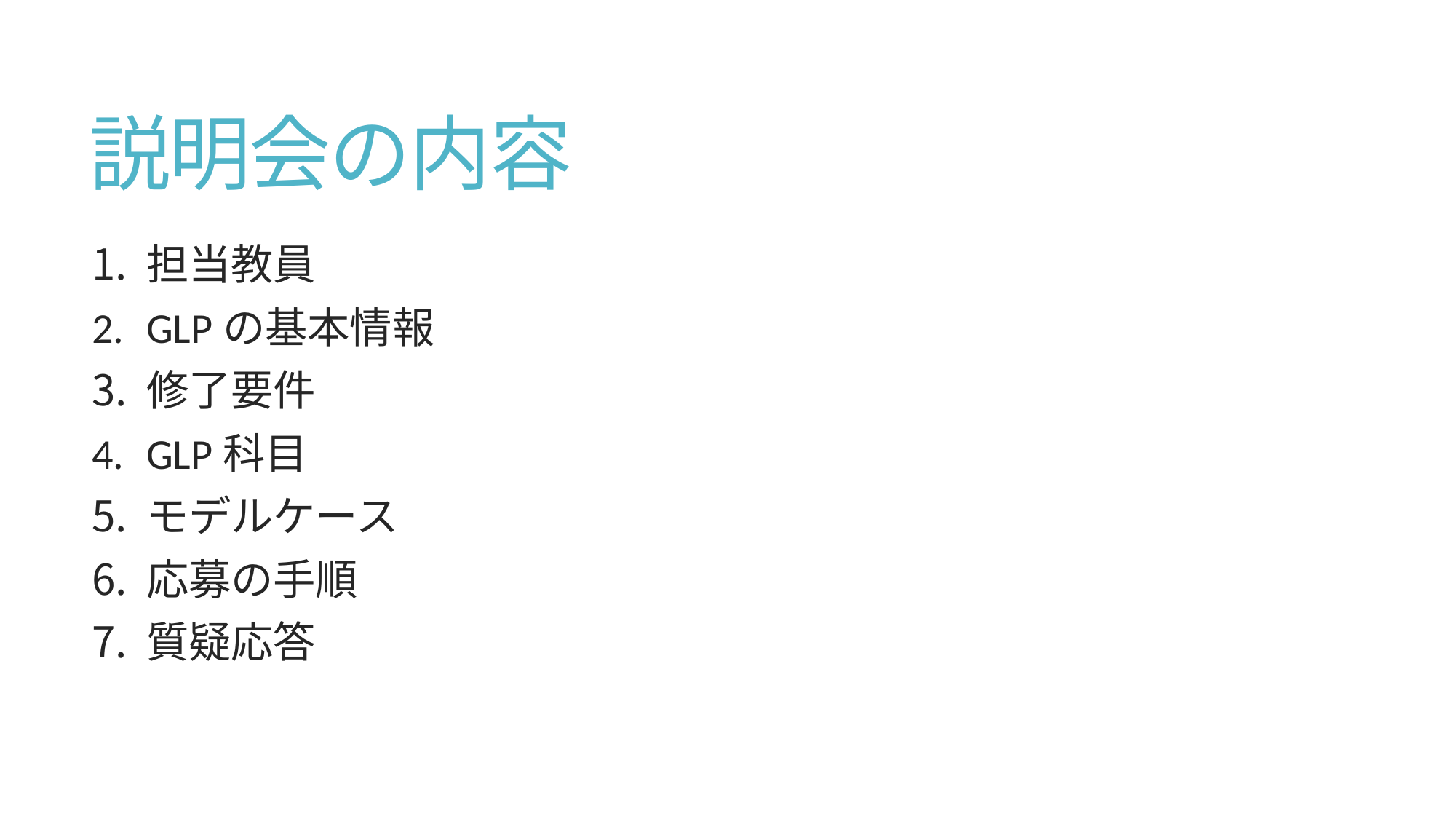

# 説明会の内容
担当教員
GLPの基本情報
修了要件
GLP科目
モデルケース
応募の手順
質疑応答